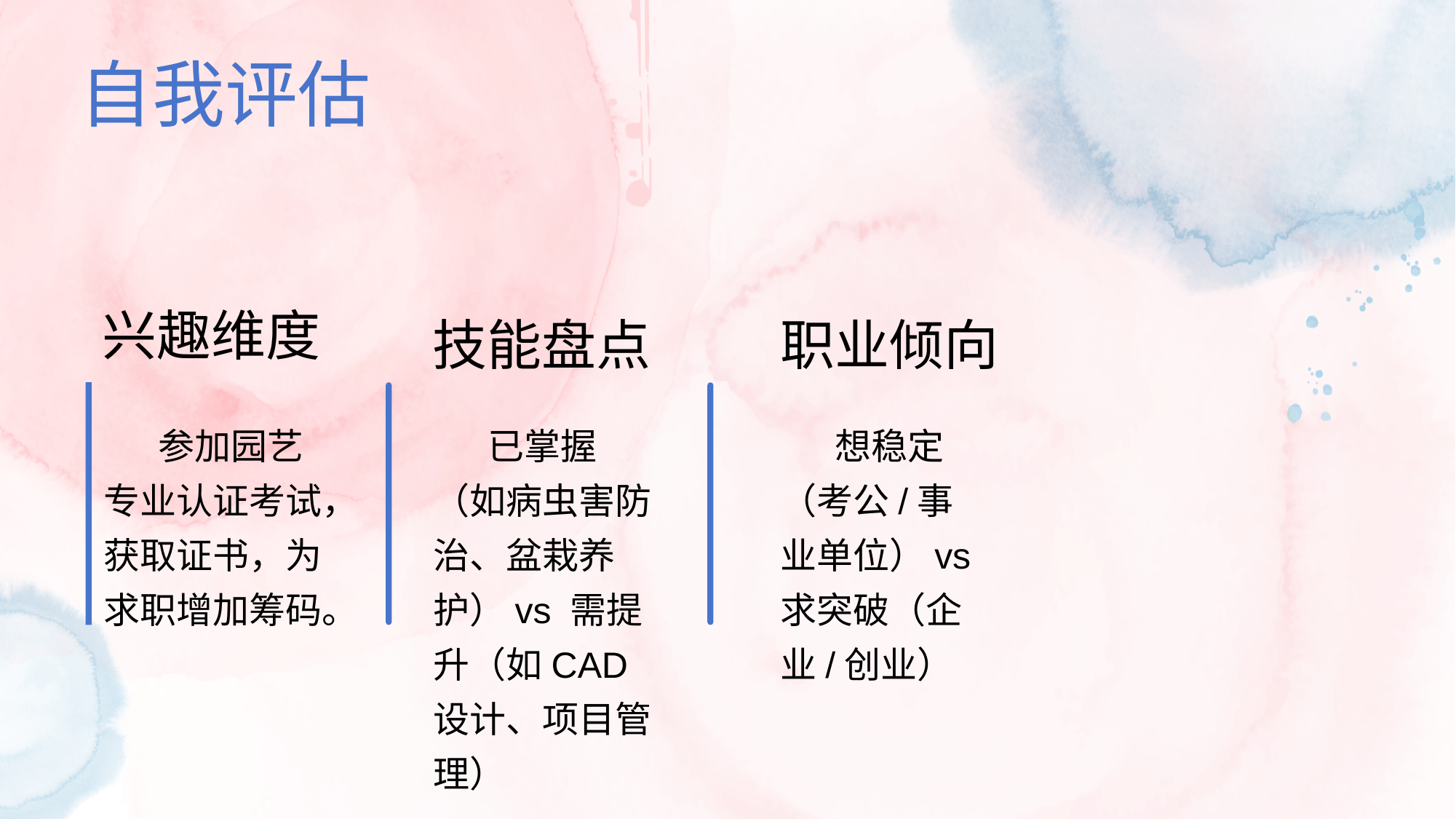

自我评估
兴趣维度
技能盘点
职业倾向

想稳定（考公/事业单位）vs 求突破（企业/创业）
参加园艺专业认证考试，获取证书，为求职增加筹码。
已掌握（如病虫害防治、盆栽养护）vs 需提升（如CAD设计、项目管理）